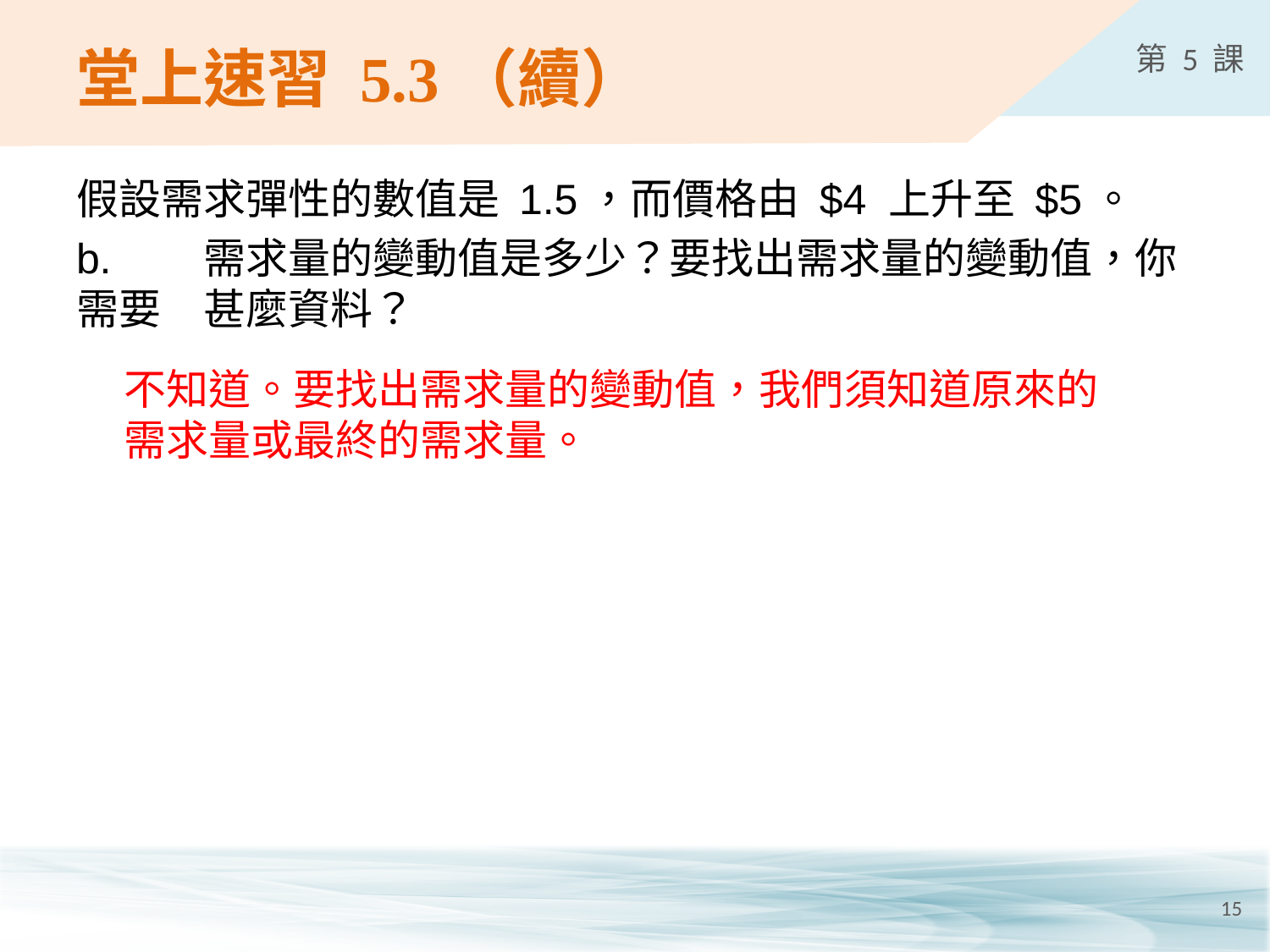

# 堂上速習 5.3（續）
假設需求彈性的數值是 1.5，而價格由 $4 上升至 $5。
b.	需求量的變動值是多少？要找出需求量的變動值，你需要	甚麼資料？
不知道。要找出需求量的變動值，我們須知道原來的
需求量或最終的需求量。
15